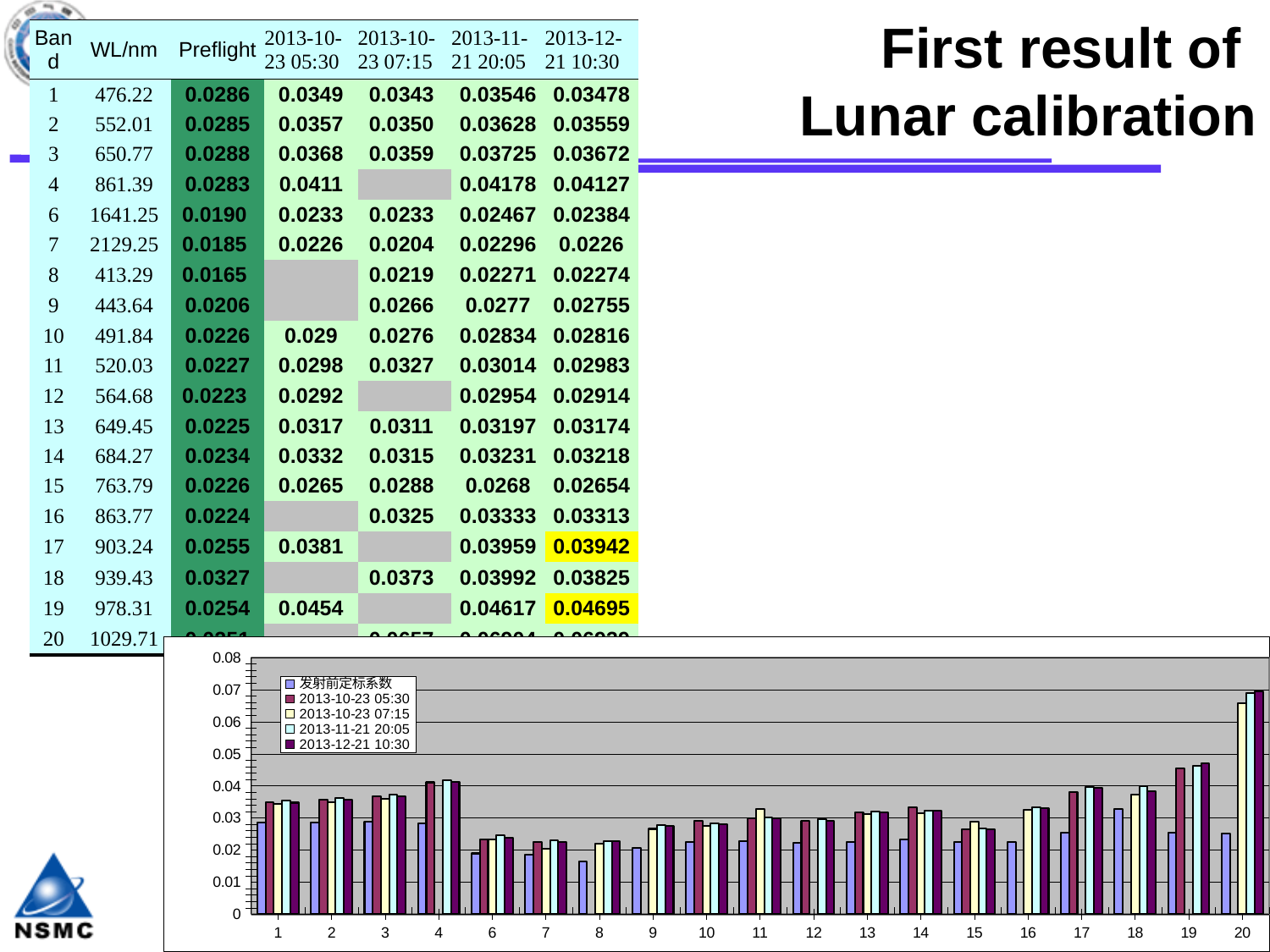

# First result of Lunar calibration
| Band | WL/nm | Preflight | 2013-10-23 05:30 | 2013-10-23 07:15 | 2013-11-21 20:05 | 2013-12-21 10:30 |
| --- | --- | --- | --- | --- | --- | --- |
| 1 | 476.22 | 0.0286 | 0.0349 | 0.0343 | 0.03546 | 0.03478 |
| 2 | 552.01 | 0.0285 | 0.0357 | 0.0350 | 0.03628 | 0.03559 |
| 3 | 650.77 | 0.0288 | 0.0368 | 0.0359 | 0.03725 | 0.03672 |
| 4 | 861.39 | 0.0283 | 0.0411 |  | 0.04178 | 0.04127 |
| 6 | 1641.25 | 0.0190 | 0.0233 | 0.0233 | 0.02467 | 0.02384 |
| 7 | 2129.25 | 0.0185 | 0.0226 | 0.0204 | 0.02296 | 0.0226 |
| 8 | 413.29 | 0.0165 |  | 0.0219 | 0.02271 | 0.02274 |
| 9 | 443.64 | 0.0206 |  | 0.0266 | 0.0277 | 0.02755 |
| 10 | 491.84 | 0.0226 | 0.029 | 0.0276 | 0.02834 | 0.02816 |
| 11 | 520.03 | 0.0227 | 0.0298 | 0.0327 | 0.03014 | 0.02983 |
| 12 | 564.68 | 0.0223 | 0.0292 |  | 0.02954 | 0.02914 |
| 13 | 649.45 | 0.0225 | 0.0317 | 0.0311 | 0.03197 | 0.03174 |
| 14 | 684.27 | 0.0234 | 0.0332 | 0.0315 | 0.03231 | 0.03218 |
| 15 | 763.79 | 0.0226 | 0.0265 | 0.0288 | 0.0268 | 0.02654 |
| 16 | 863.77 | 0.0224 |  | 0.0325 | 0.03333 | 0.03313 |
| 17 | 903.24 | 0.0255 | 0.0381 |  | 0.03959 | 0.03942 |
| 18 | 939.43 | 0.0327 |  | 0.0373 | 0.03992 | 0.03825 |
| 19 | 978.31 | 0.0254 | 0.0454 |  | 0.04617 | 0.04695 |
| 20 | 1029.71 | 0.0251 |  | 0.0657 | 0.06904 | 0.06939 |

### Chart

| Category | 发射前定标系数 | 2013-10-23 05:30 | 2013-10-23 07:15 | 2013-11-21 20:05 | 2013-12-21 10:30 |
|---|---|---|---|---|---|
| 1 | 0.0286 | 0.0349 | 0.034300000000000004 | 0.035460000000000005 | 0.03478 |
| 2 | 0.0285 | 0.03570000000000001 | 0.03500000000000001 | 0.036280000000000055 | 0.035590000000000004 |
| 3 | 0.0288 | 0.0368 | 0.0359 | 0.03725000000000001 | 0.03672 |
| 4 | 0.0283 | 0.0411 | None | 0.04178 | 0.04126999999999999 |
| 6 | 0.018960000000000074 | 0.023299999999999998 | 0.023299999999999998 | 0.02467000000000001 | 0.02384 |
| 7 | 0.01851 | 0.022600000000000012 | 0.0204 | 0.02296 | 0.022600000000000012 |
| 8 | 0.01650000000000007 | None | 0.021900000000000006 | 0.02271 | 0.02274000000000001 |
| 9 | 0.02060000000000001 | None | 0.0266 | 0.027700000000000002 | 0.02755 |
| 10 | 0.022600000000000012 | 0.029 | 0.027600000000000117 | 0.02834 | 0.028159999999999998 |
| 11 | 0.0227 | 0.02980000000000001 | 0.032700000000000014 | 0.03014 | 0.02983 |
| 12 | 0.02230000000000001 | 0.02920000000000001 | None | 0.02954 | 0.02914 |
| 13 | 0.022500000000000006 | 0.031700000000000006 | 0.031100000000000006 | 0.03197 | 0.031740000000000004 |
| 14 | 0.0234 | 0.0332 | 0.0315 | 0.032310000000000005 | 0.03218 |
| 15 | 0.022600000000000012 | 0.026500000000000006 | 0.0288 | 0.026800000000000056 | 0.02654 |
| 16 | 0.022400000000000052 | None | 0.0325 | 0.03333 | 0.03313 |
| 17 | 0.025500000000000002 | 0.0381 | None | 0.03959 | 0.039420000000000004 |
| 18 | 0.032700000000000014 | None | 0.03730000000000004 | 0.03992 | 0.03825 |
| 19 | 0.0254 | 0.0454 | None | 0.046169999999999996 | 0.046949999999999985 |
| 20 | 0.0251 | None | 0.0657 | 0.06904 | 0.06939 |